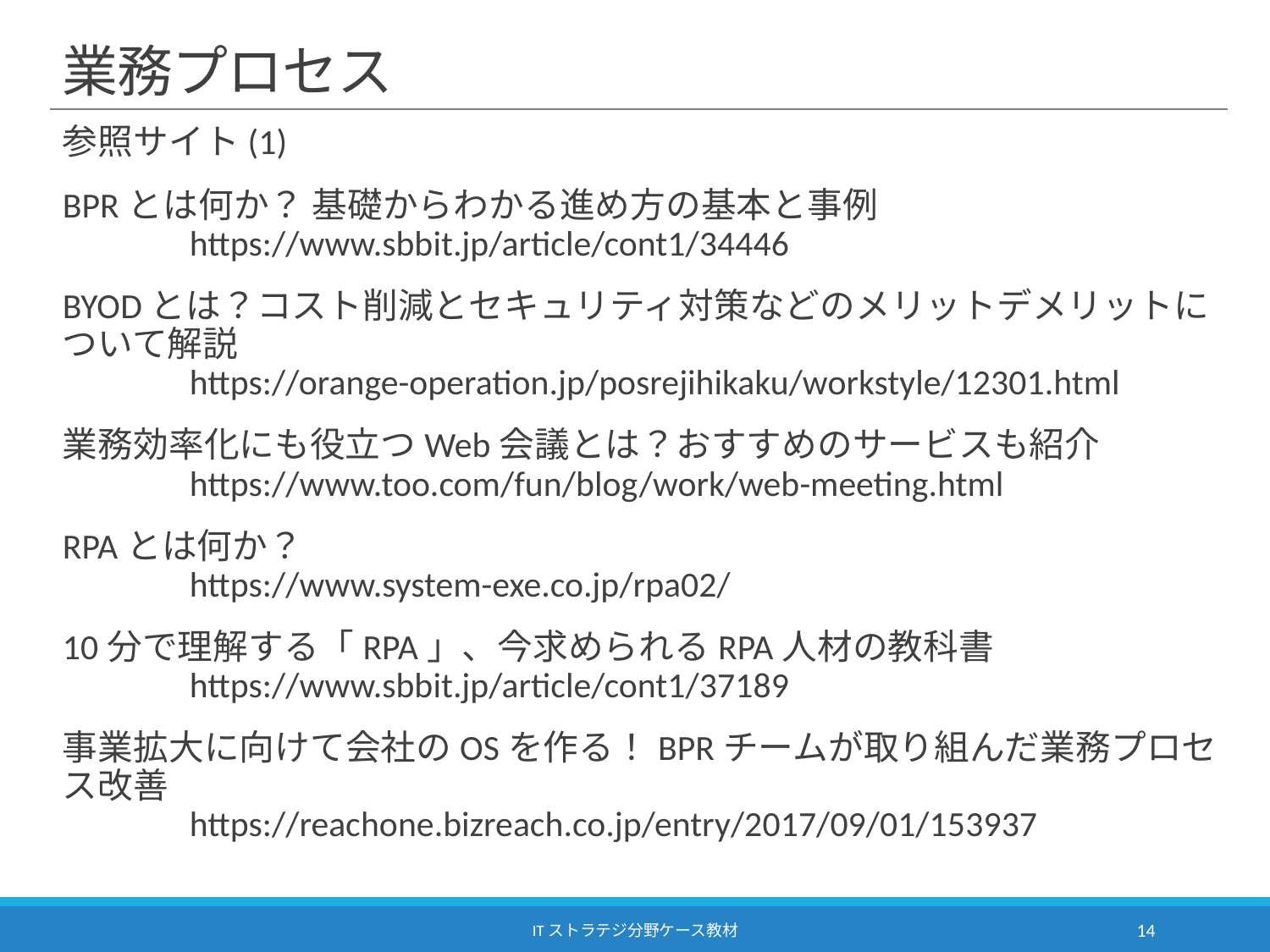

# 業務プロセス
参照サイト(1)
BPRとは何か？ 基礎からわかる進め方の基本と事例
	https://www.sbbit.jp/article/cont1/34446
BYODとは？コスト削減とセキュリティ対策などのメリットデメリットについて解説
	https://orange-operation.jp/posrejihikaku/workstyle/12301.html
業務効率化にも役立つWeb会議とは？おすすめのサービスも紹介
	https://www.too.com/fun/blog/work/web-meeting.html
RPAとは何か？
	https://www.system-exe.co.jp/rpa02/
10分で理解する「RPA」、今求められるRPA人材の教科書
	https://www.sbbit.jp/article/cont1/37189
事業拡大に向けて会社のOSを作る！BPRチームが取り組んだ業務プロセス改善
	https://reachone.bizreach.co.jp/entry/2017/09/01/153937

ITストラテジ分野ケース教材
14